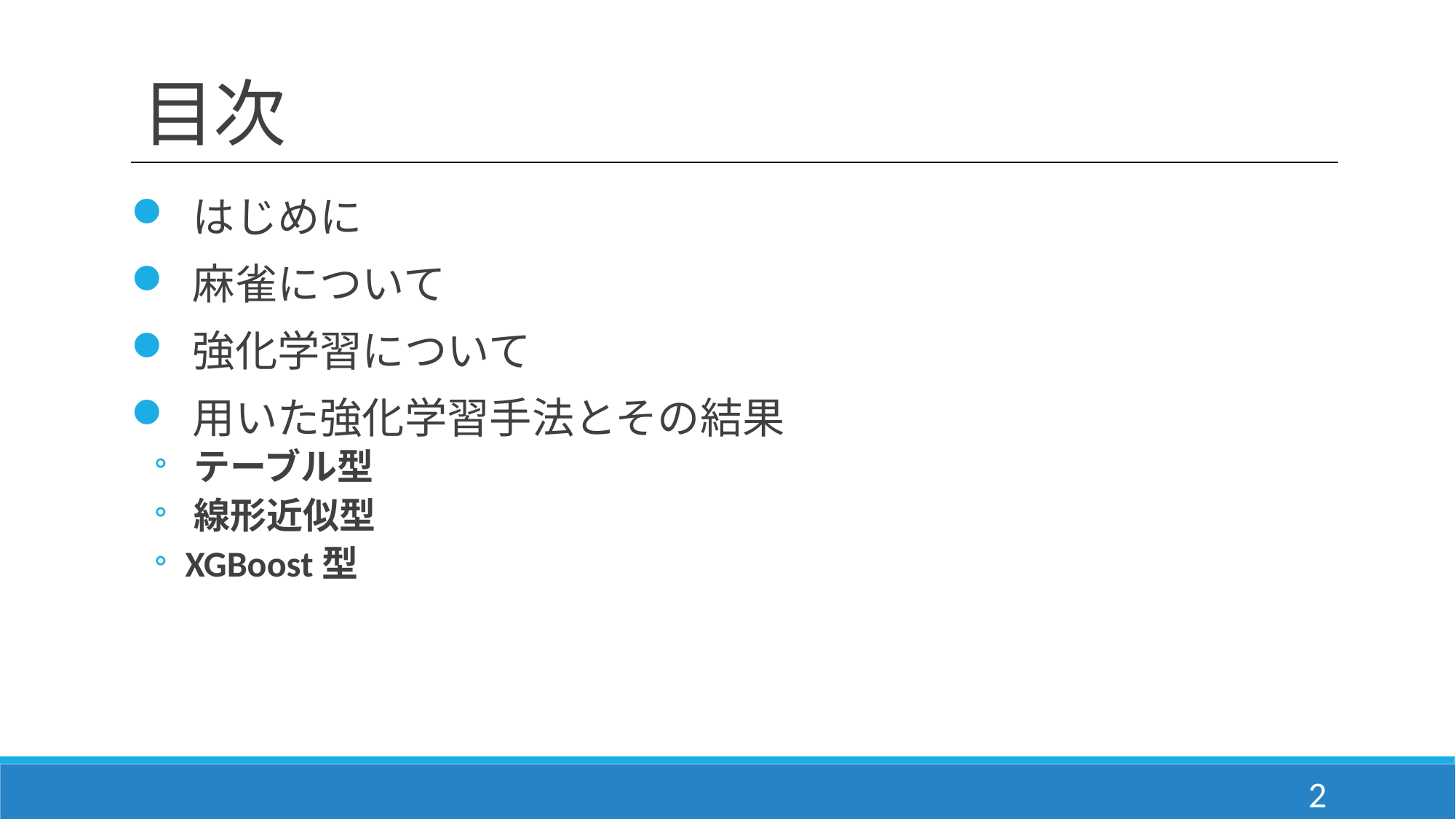

# 目次
 はじめに
 麻雀について
 強化学習について
 用いた強化学習手法とその結果
 テーブル型
 線形近似型
 XGBoost型

2